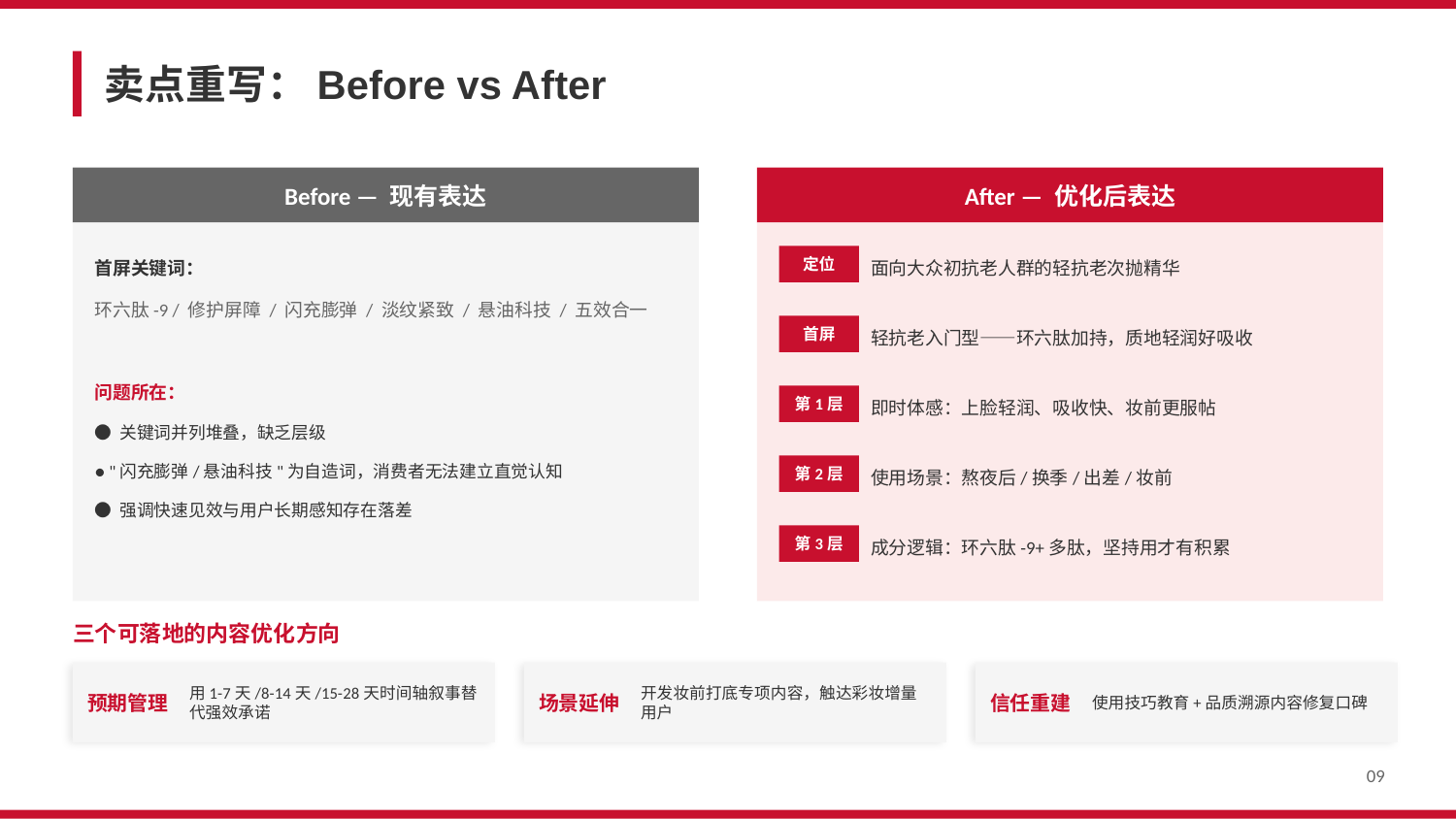

卖点重写：Before vs After

Before — 现有表达

After — 优化后表达

首屏关键词：
环六肽-9 / 修护屏障 / 闪充膨弹 / 淡纹紧致 / 悬油科技 / 五效合一

问题所在：
● 关键词并列堆叠，缺乏层级
● "闪充膨弹/悬油科技"为自造词，消费者无法建立直觉认知
● 强调快速见效与用户长期感知存在落差
面向大众初抗老人群的轻抗老次抛精华

定位
轻抗老入门型——环六肽加持，质地轻润好吸收

首屏
即时体感：上脸轻润、吸收快、妆前更服帖

第1层
使用场景：熬夜后/换季/出差/妆前

第2层
成分逻辑：环六肽-9+多肽，坚持用才有积累

第3层
三个可落地的内容优化方向

预期管理
用1-7天/8-14天/15-28天时间轴叙事替代强效承诺

场景延伸
开发妆前打底专项内容，触达彩妆增量用户

信任重建
使用技巧教育+品质溯源内容修复口碑
09